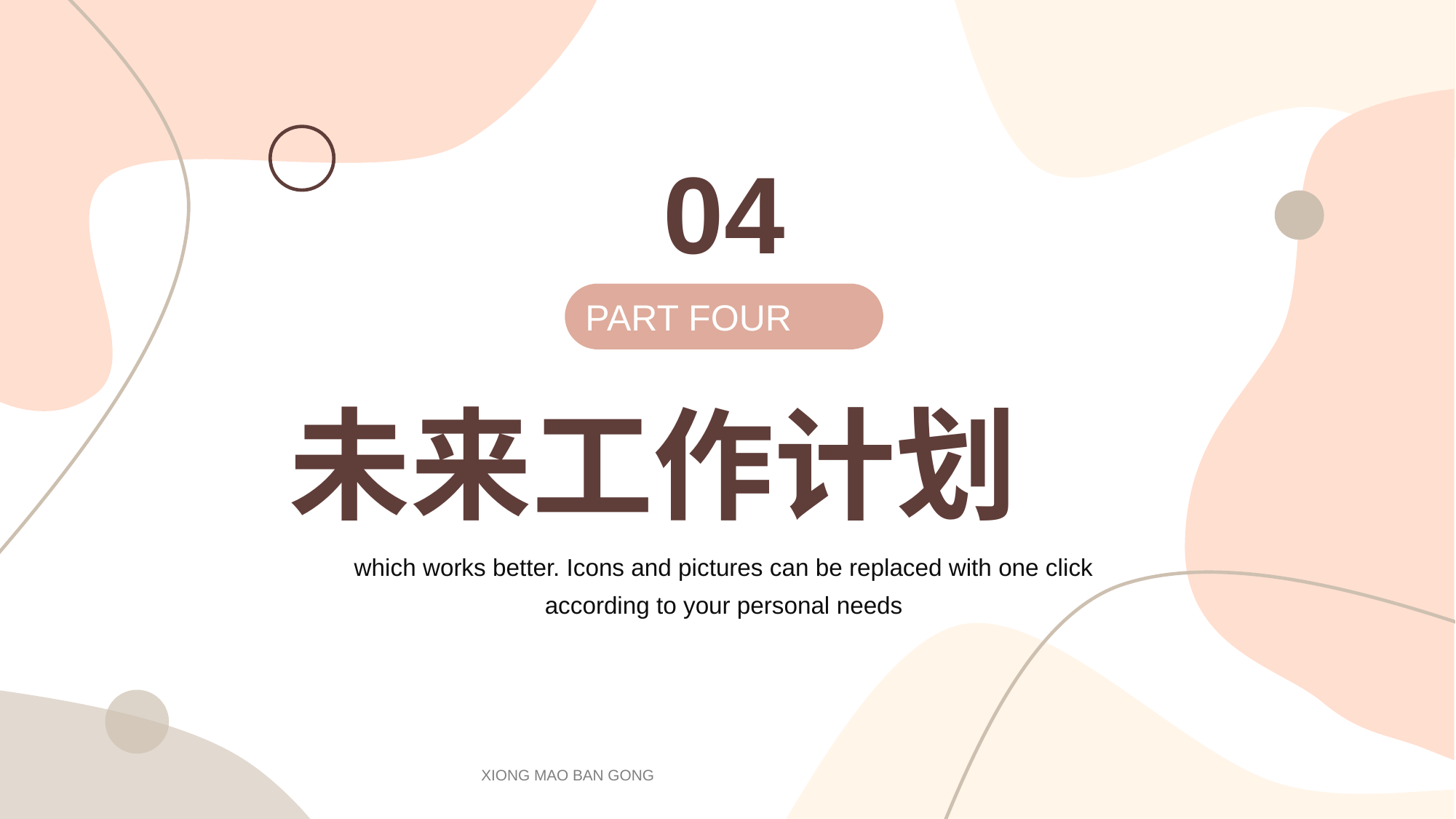

04
PART FOUR
未来工作计划
which works better. Icons and pictures can be replaced with one click according to your personal needs
XIONG MAO BAN GONG